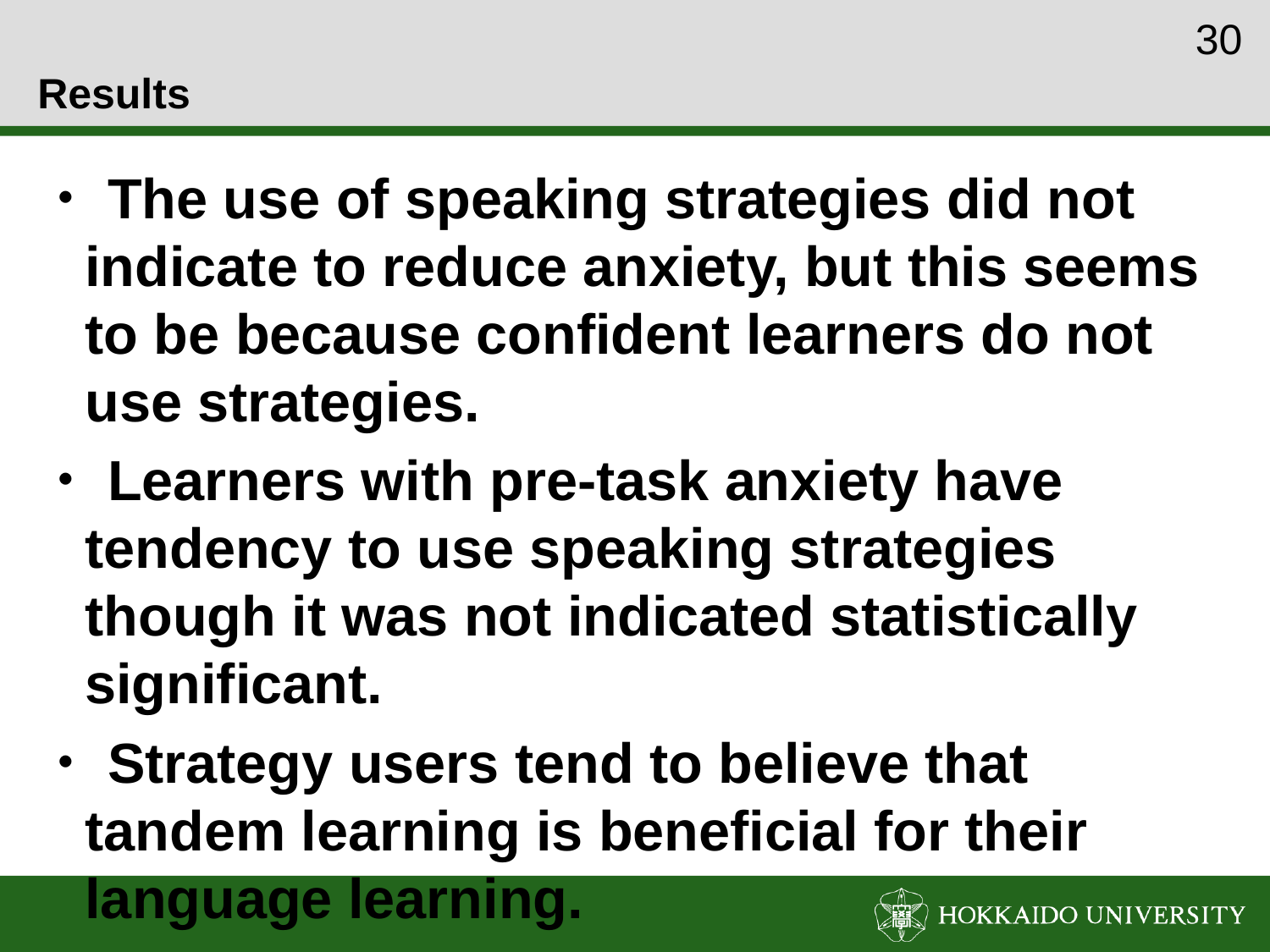

30
# Results
・The use of speaking strategies did not indicate to reduce anxiety, but this seems to be because confident learners do not use strategies.
・Learners with pre-task anxiety have tendency to use speaking strategies though it was not indicated statistically significant.
・Strategy users tend to believe that tandem learning is beneficial for their language learning.